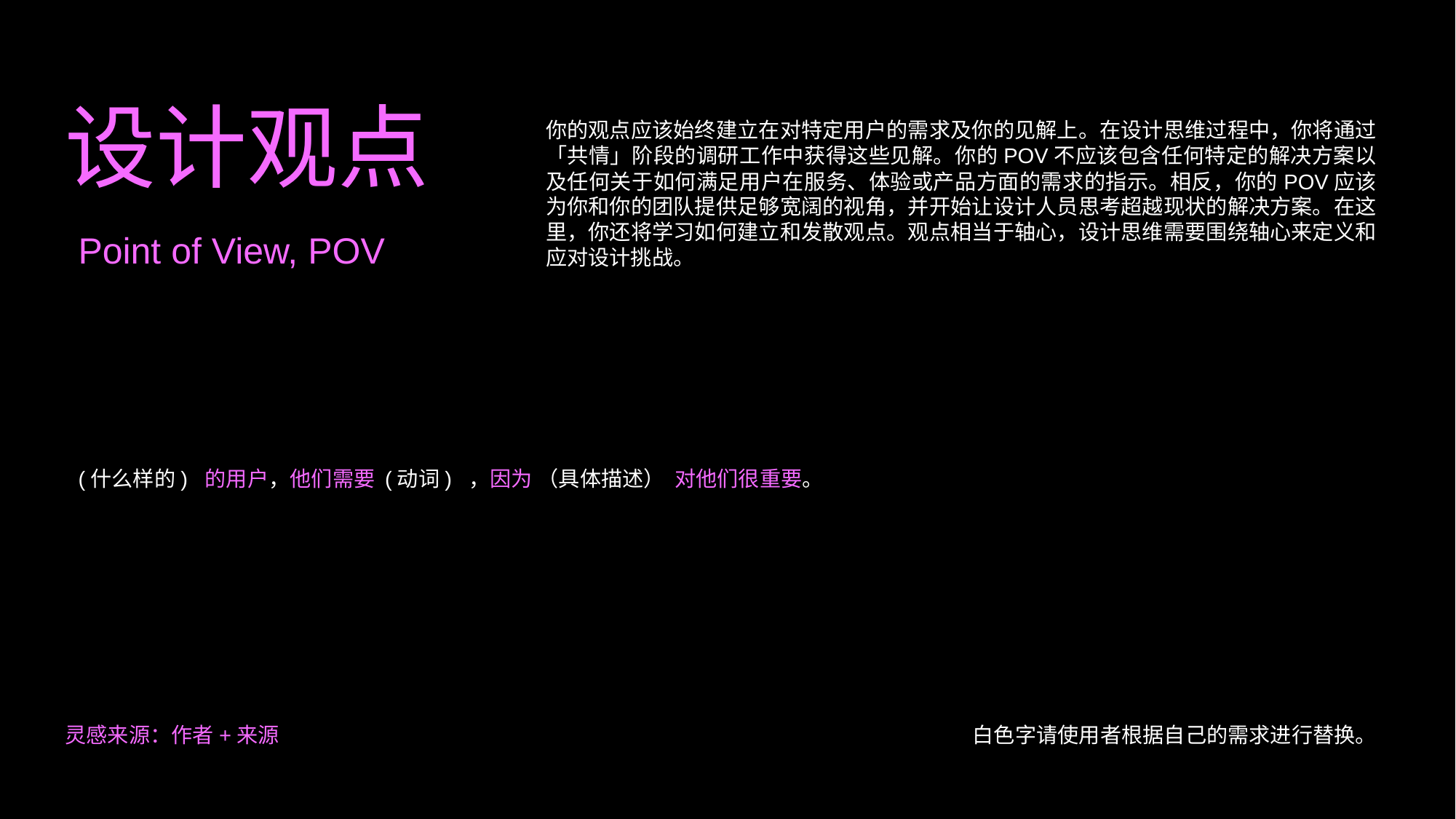

设计观点
你的观点应该始终建立在对特定用户的需求及你的见解上。在设计思维过程中，你将通过「共情」阶段的调研工作中获得这些见解。你的POV不应该包含任何特定的解决方案以及任何关于如何满足用户在服务、体验或产品方面的需求的指示。相反，你的POV应该为你和你的团队提供足够宽阔的视角，并开始让设计人员思考超越现状的解决方案。在这里，你还将学习如何建立和发散观点。观点相当于轴心，设计思维需要围绕轴心来定义和应对设计挑战。
Point of View, POV
(什么样的)  的用户，他们需要 (动词)  ，因为 （具体描述）  对他们很重要。
白色字请使用者根据自己的需求进行替换。
灵感来源：作者+来源